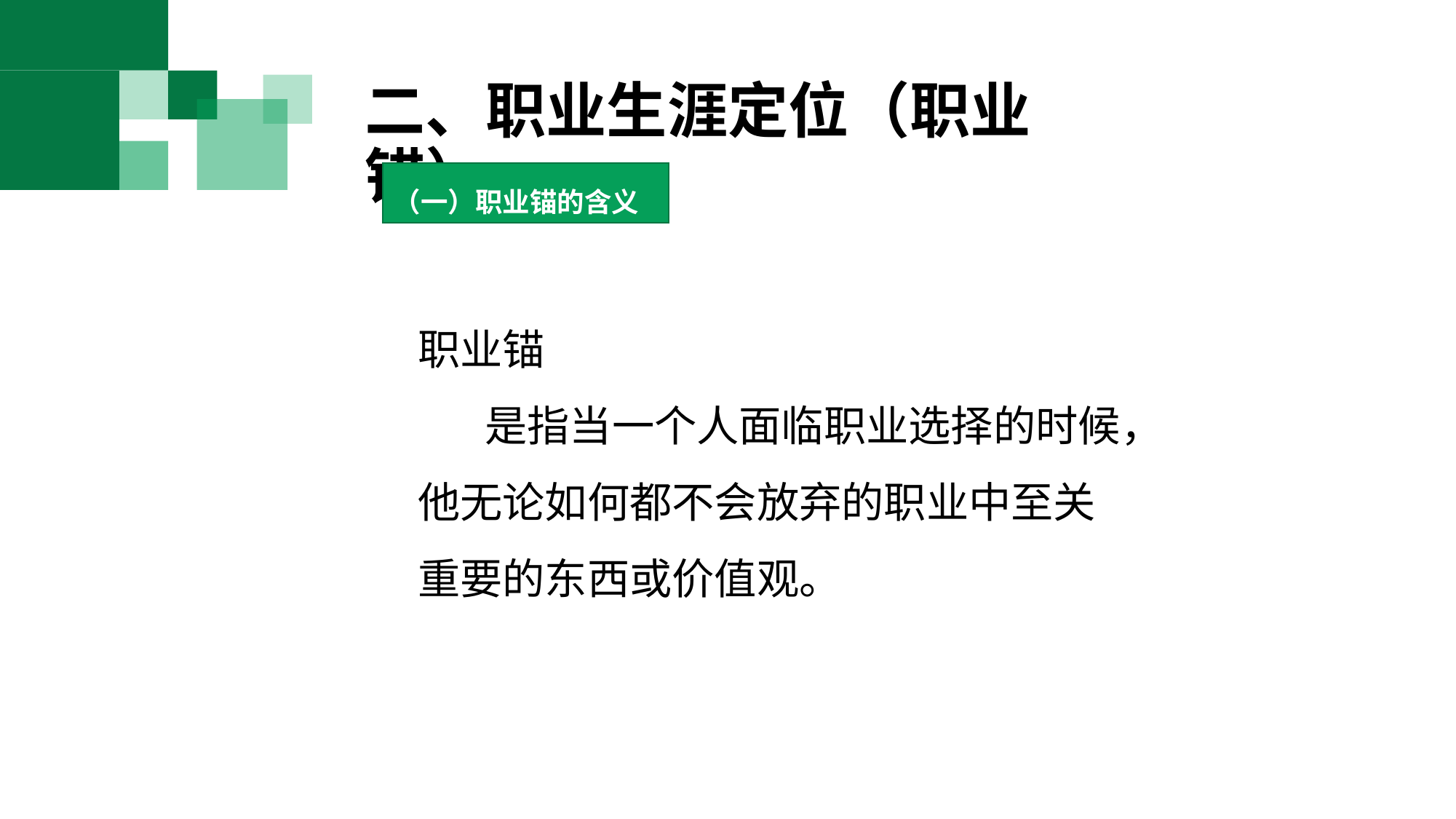

二、职业生涯定位（职业锚）

（一）职业锚的含义
职业锚
      是指当一个人面临职业选择的时候，他无论如何都不会放弃的职业中至关重要的东西或价值观。